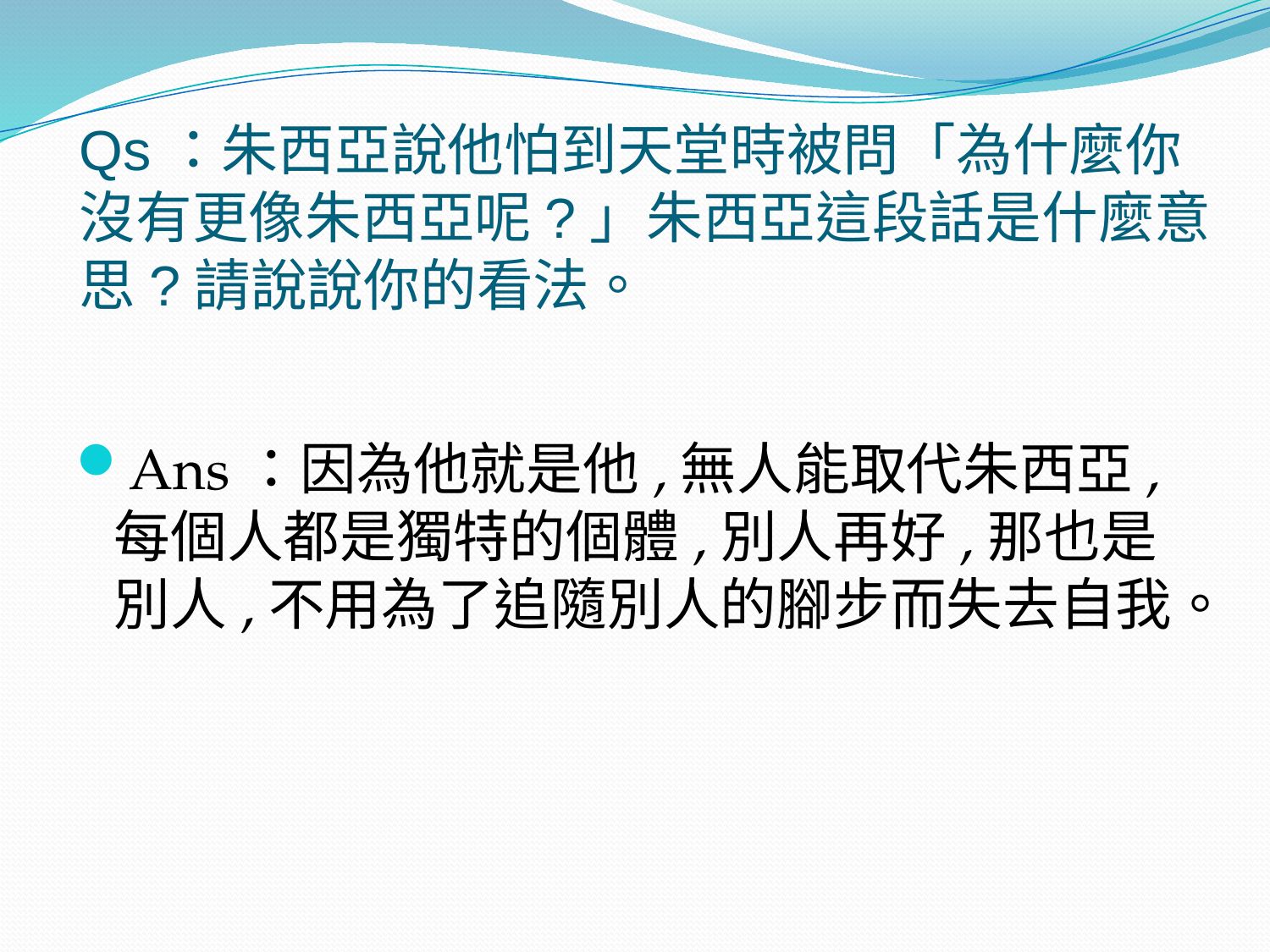

# Qs：朱西亞說他怕到天堂時被問「為什麼你沒有更像朱西亞呢?」朱西亞這段話是什麼意思?請說說你的看法。
Ans：因為他就是他,無人能取代朱西亞,每個人都是獨特的個體,別人再好,那也是別人,不用為了追隨別人的腳步而失去自我。